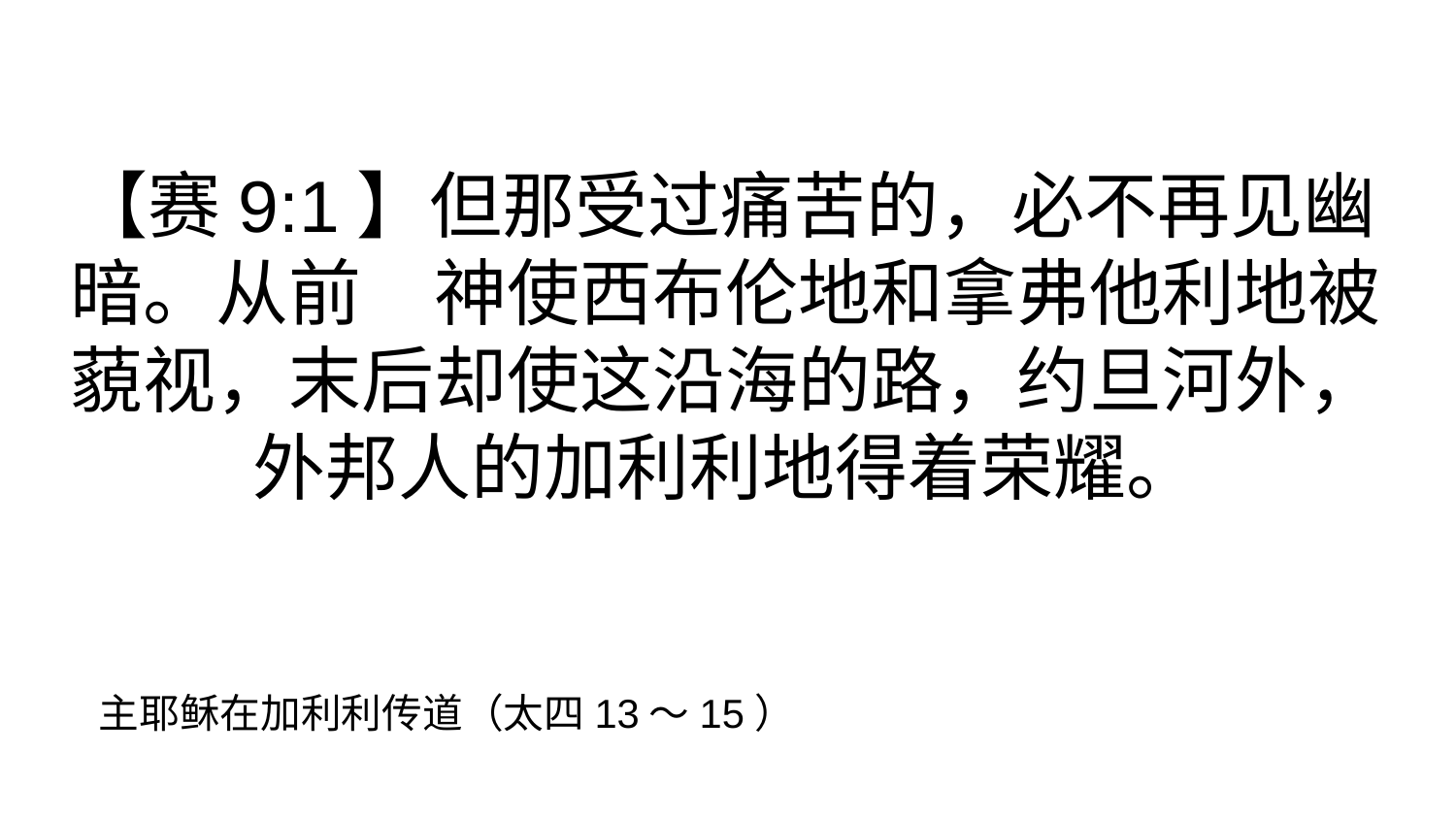

# 【赛9:1】但那受过痛苦的，必不再见幽暗。从前　神使西布伦地和拿弗他利地被藐视，末后却使这沿海的路，约旦河外，外邦人的加利利地得着荣耀。
主耶稣在加利利传道（太四13～15）